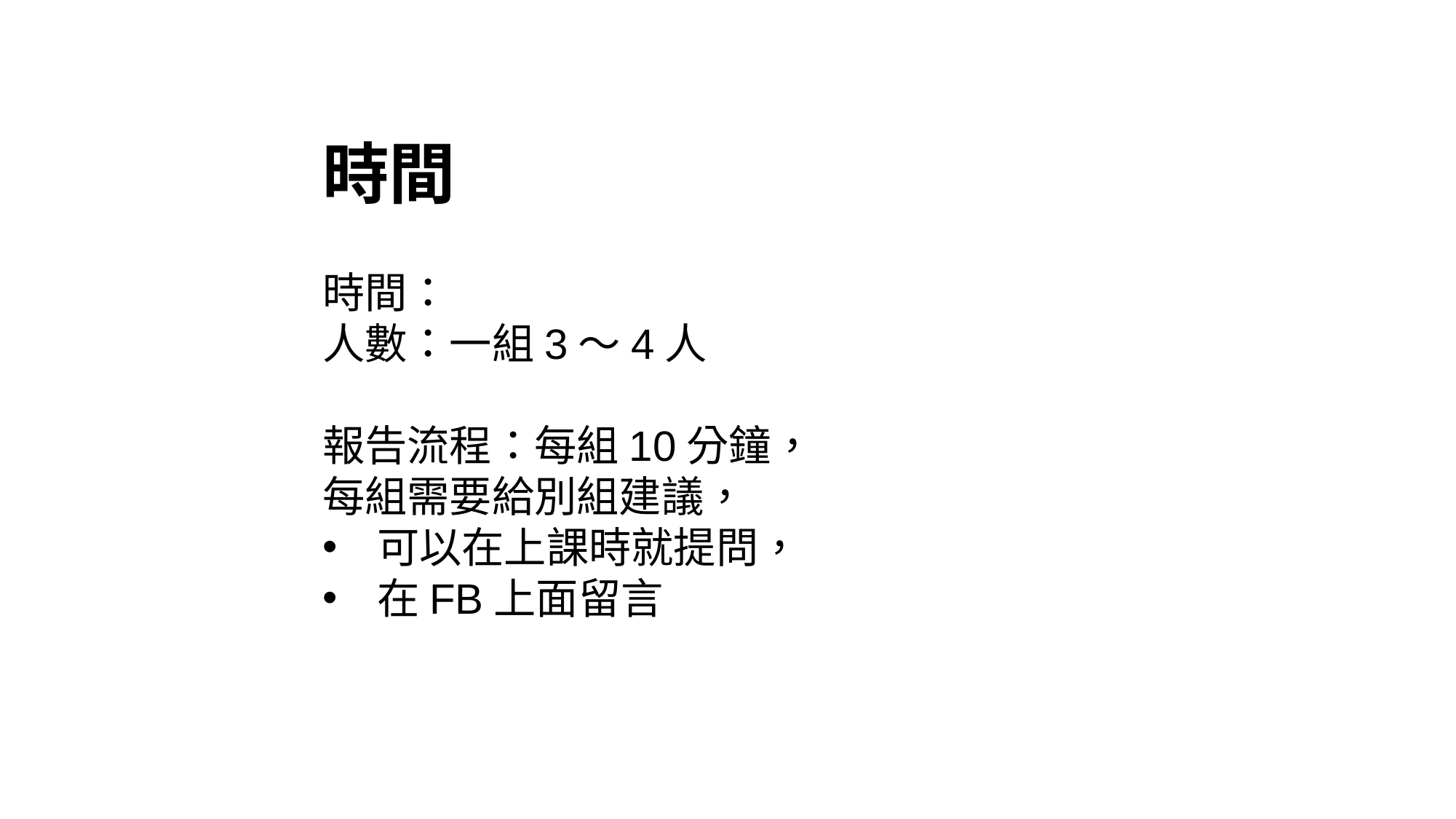

# 時間
時間：
人數：一組3～4人

報告流程：每組10分鐘，
每組需要給別組建議，
可以在上課時就提問，
在FB上面留言